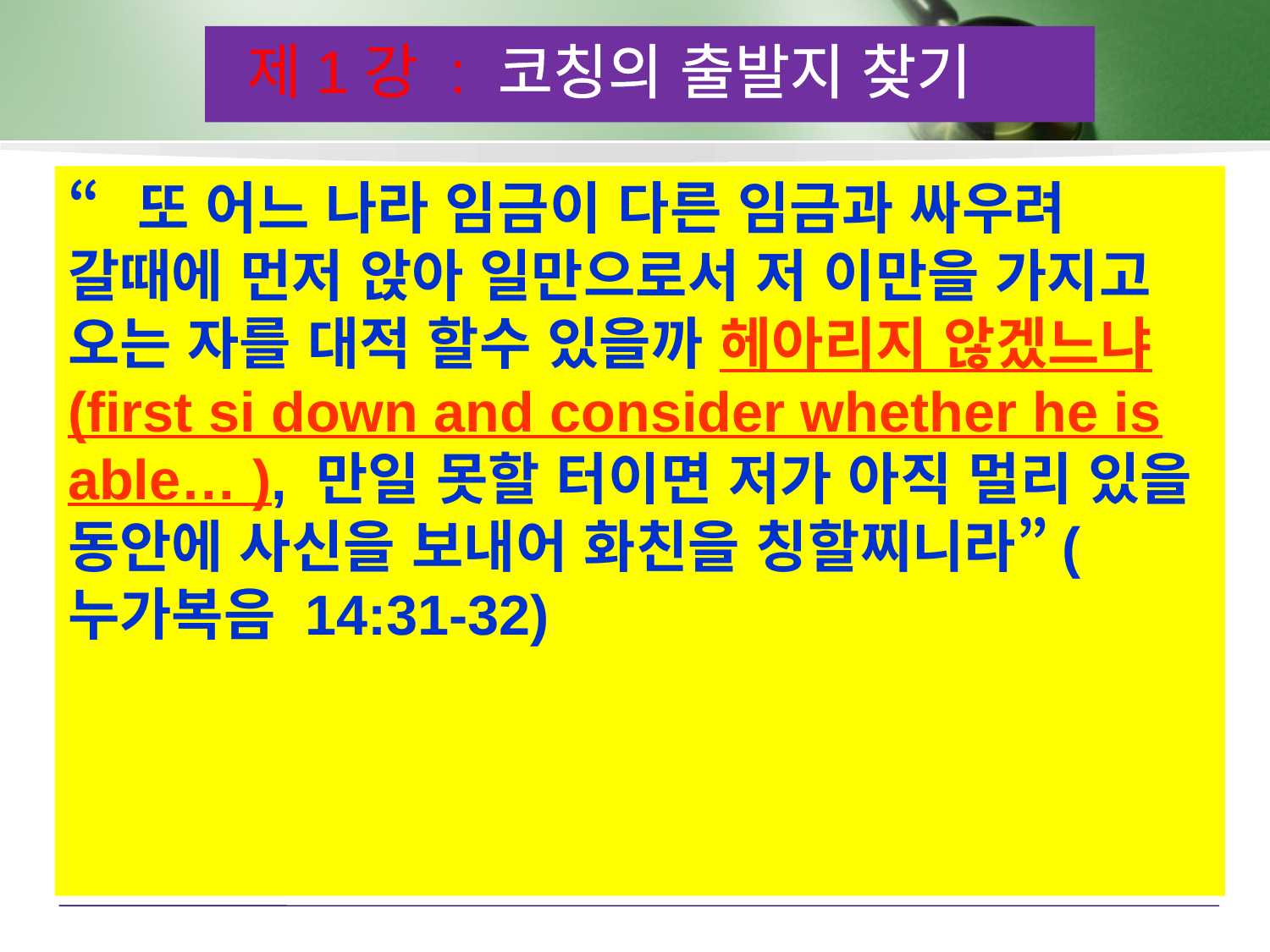

제1강 : 코칭의 출발지 찾기
“또 어느 나라 임금이 다른 임금과 싸우려 갈때에 먼저 앉아 일만으로서 저 이만을 가지고 오는 자를 대적 할수 있을까 헤아리지 않겠느냐(first si down and consider whether he is able… ), 만일 못할 터이면 저가 아직 멀리 있을 동안에 사신을 보내어 화친을 칭할찌니라”( 누가복음 14:31-32)